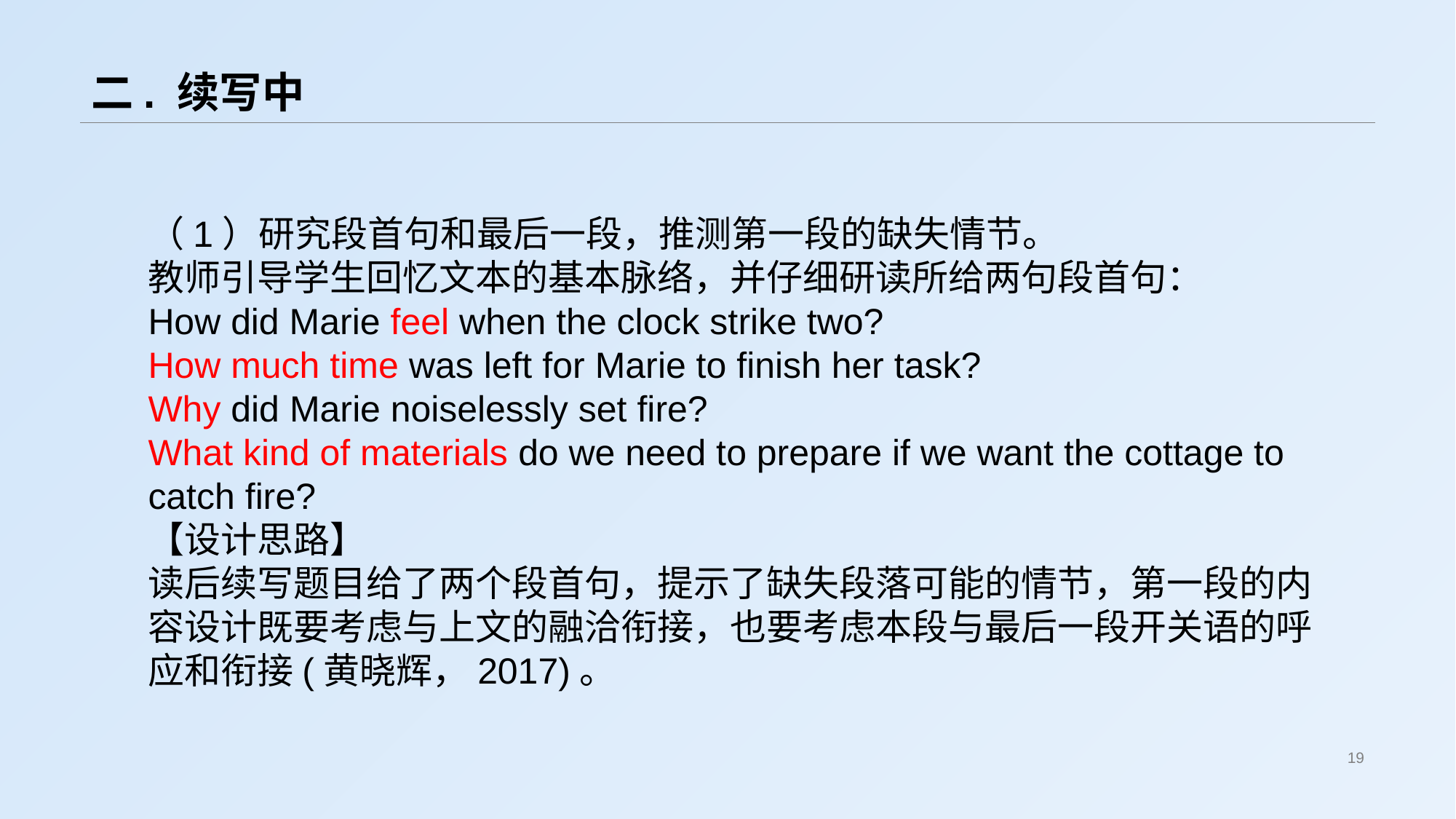

# 二. 续写中
（1）研究段首句和最后一段，推测第一段的缺失情节。
教师引导学生回忆文本的基本脉络，并仔细研读所给两句段首句：
How did Marie feel when the clock strike two?
How much time was left for Marie to finish her task?
Why did Marie noiselessly set fire?
What kind of materials do we need to prepare if we want the cottage to catch fire?
【设计思路】
读后续写题目给了两个段首句，提示了缺失段落可能的情节，第一段的内容设计既要考虑与上文的融洽衔接，也要考虑本段与最后一段开关语的呼应和衔接(黄晓辉，2017)。
19